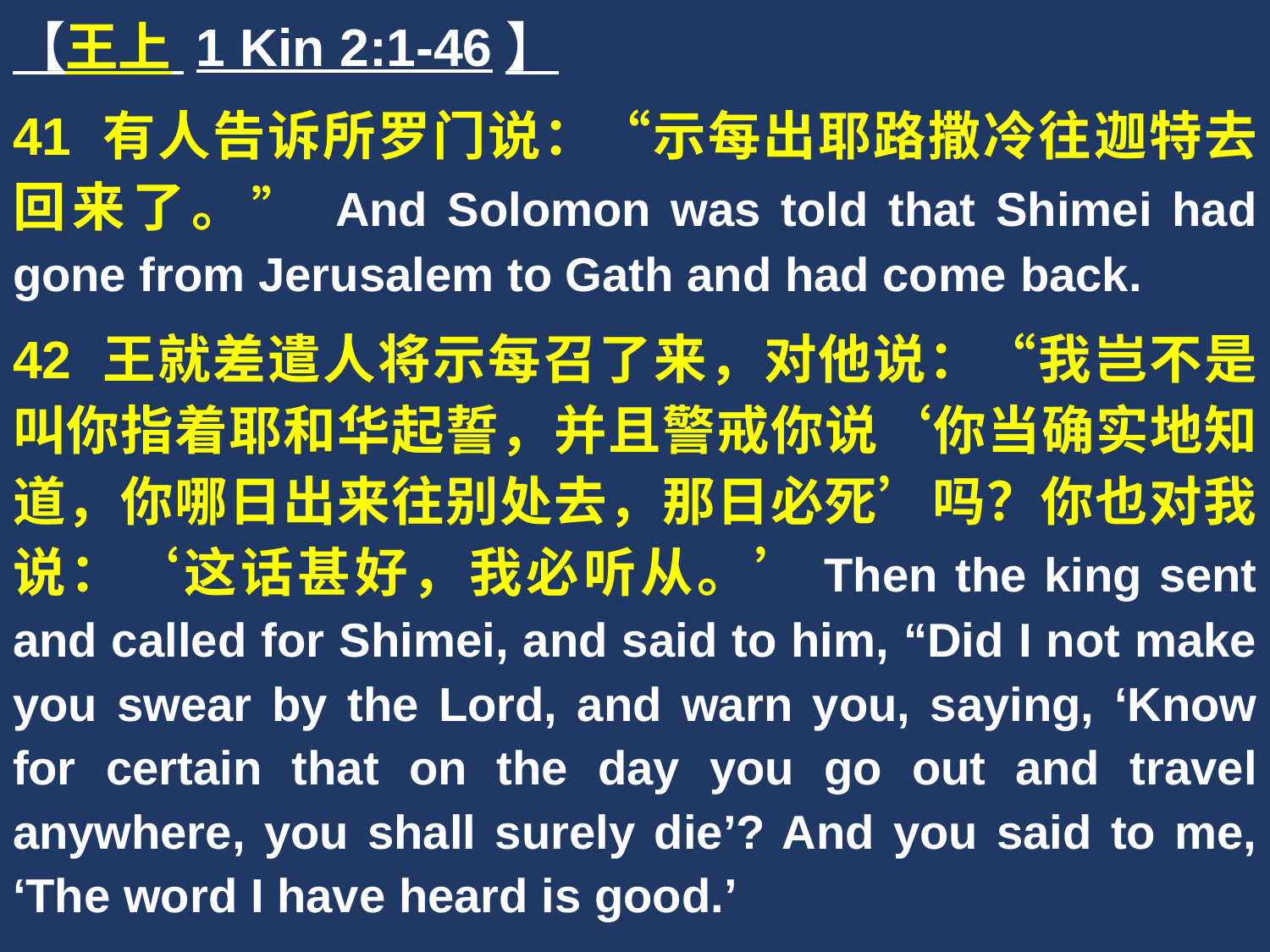

【王上 1 Kin 2:1-46】
41 有人告诉所罗门说：“示每出耶路撒冷往迦特去回来了。” And Solomon was told that Shimei had gone from Jerusalem to Gath and had come back.
42 王就差遣人将示每召了来，对他说：“我岂不是叫你指着耶和华起誓，并且警戒你说‘你当确实地知道，你哪日出来往别处去，那日必死’吗？你也对我说：‘这话甚好，我必听从。’Then the king sent and called for Shimei, and said to him, “Did I not make you swear by the Lord, and warn you, saying, ‘Know for certain that on the day you go out and travel anywhere, you shall surely die’? And you said to me, ‘The word I have heard is good.’